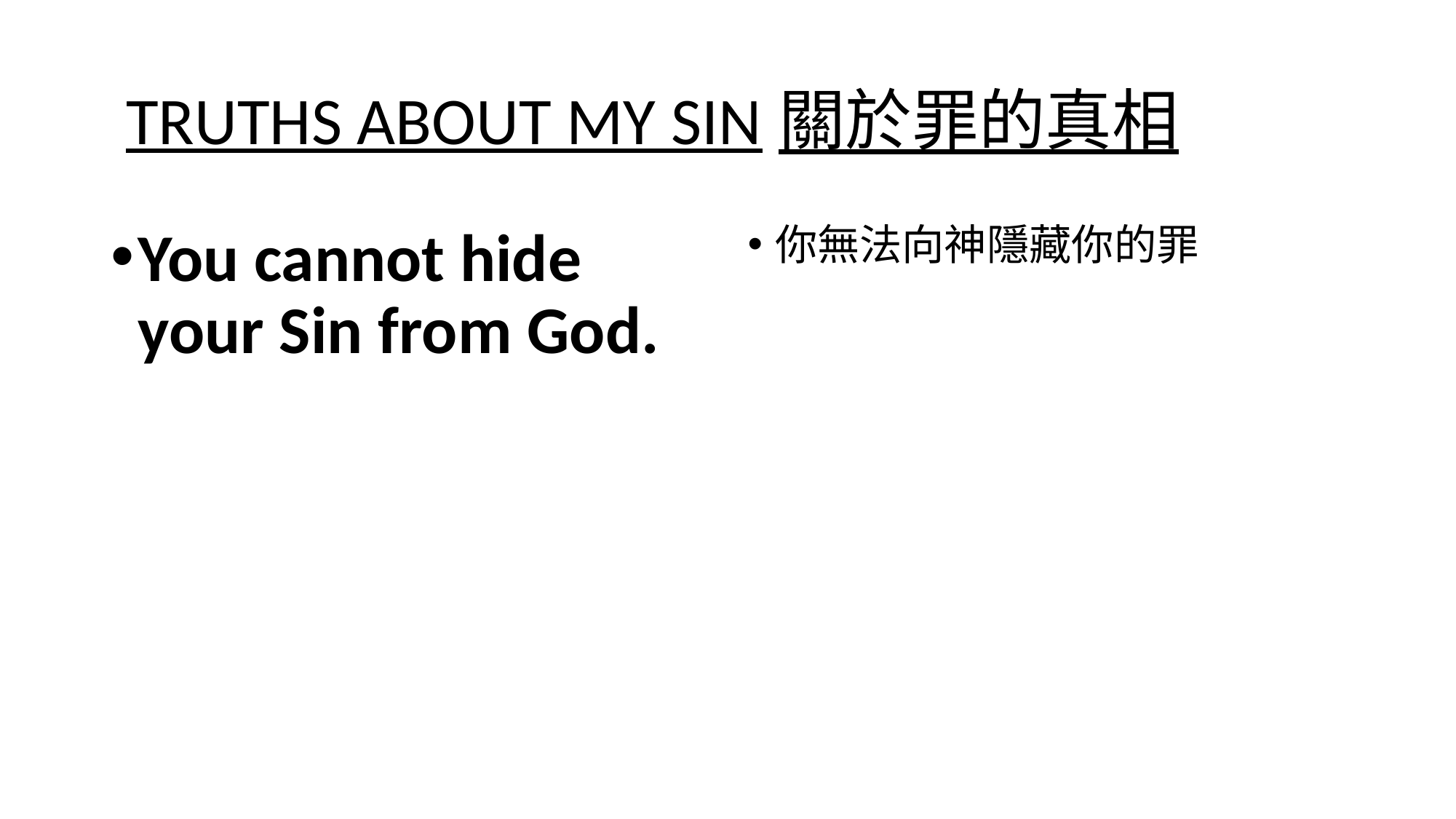

# TRUTHS ABOUT MY SIN關於罪的真相
You cannot hide your Sin from God.

你無法向神隱藏你的罪